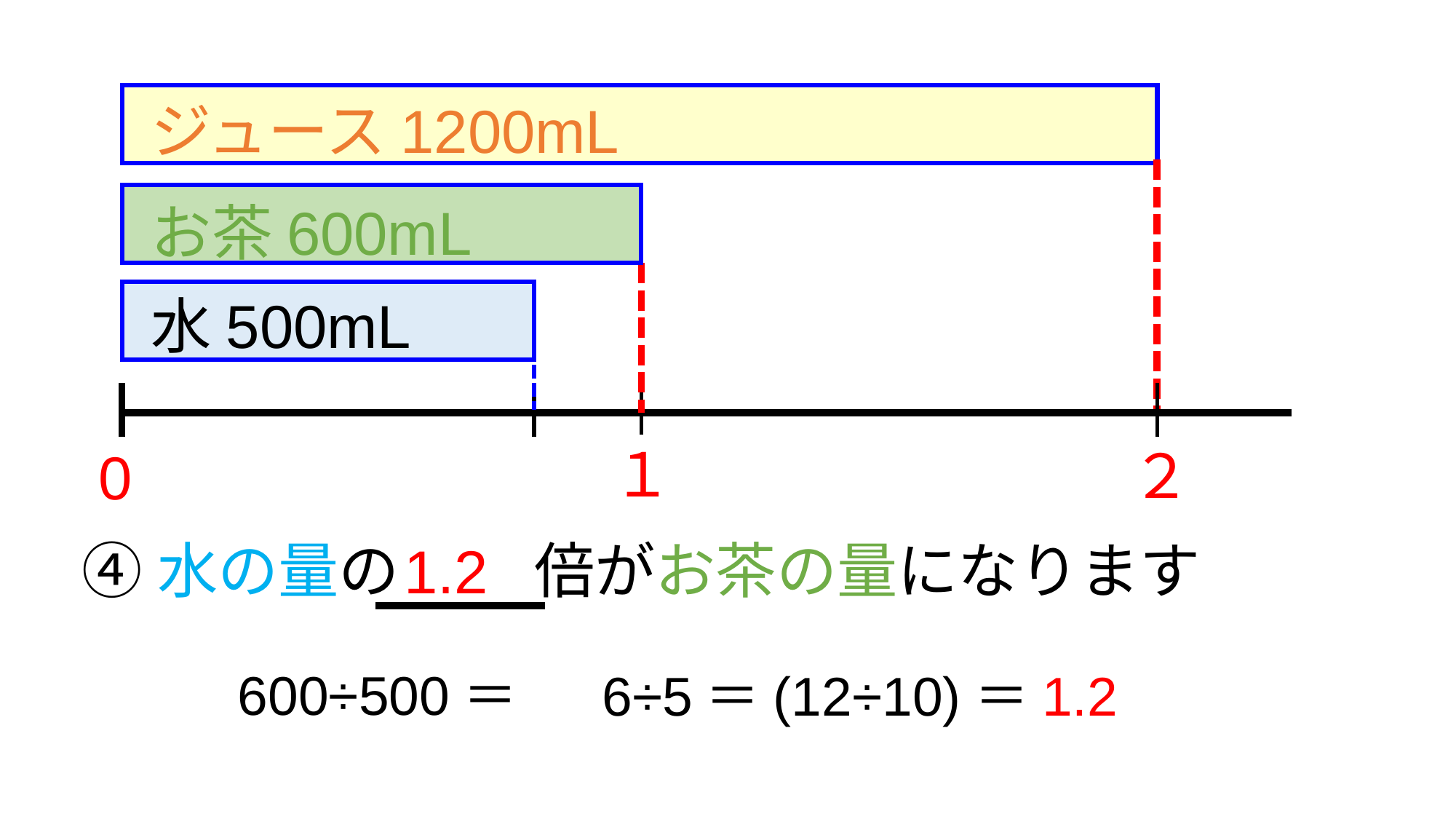

ジュース1200mL

お茶600mL
水500mL

１
２
0
④水の量の　　 倍がお茶の量になります
1.2
600÷500＝
6÷5＝(12÷10)＝1.2